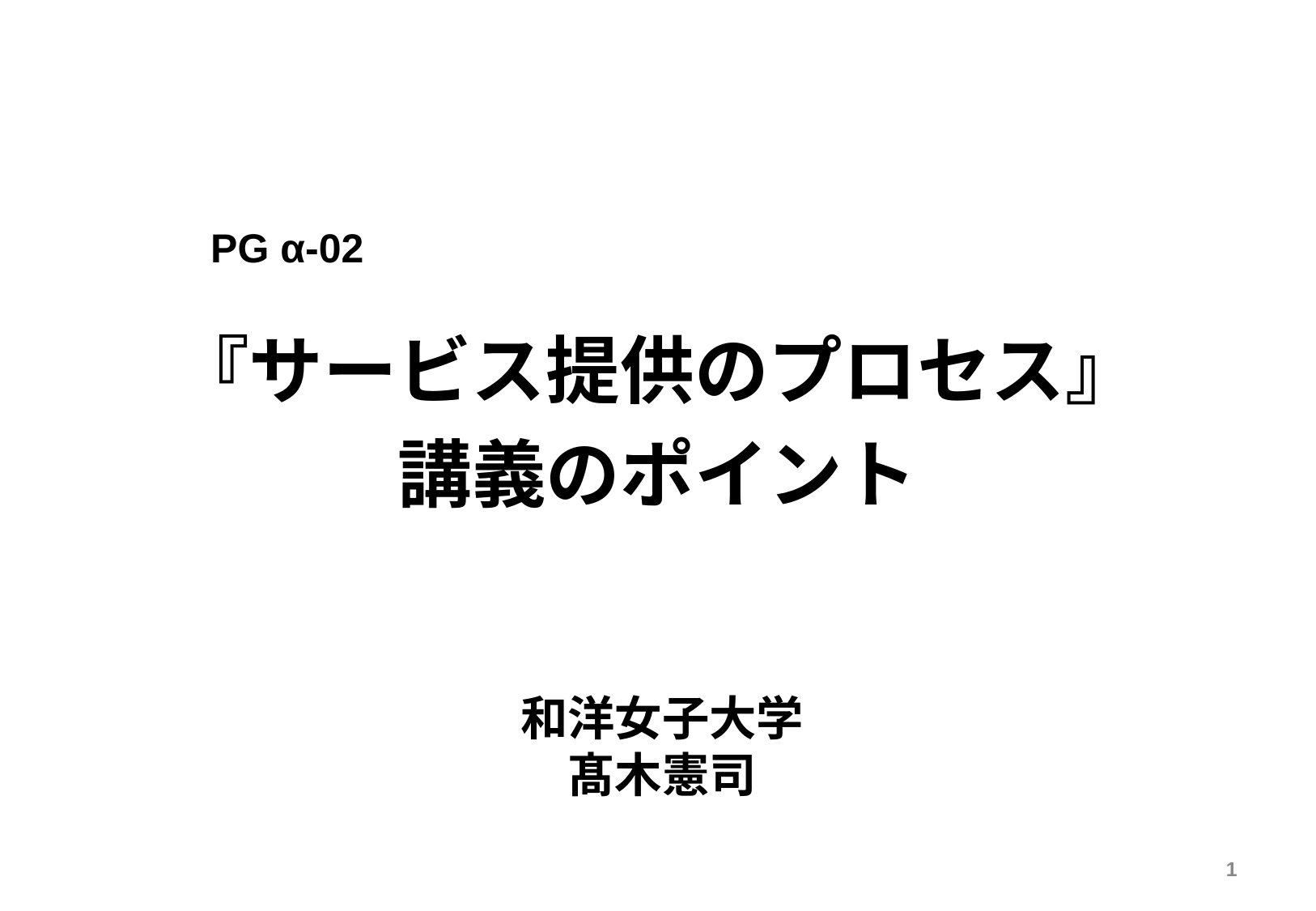

PG α-02
『サービス提供のプロセス』
講義のポイント
和洋女子大学
髙木憲司
1